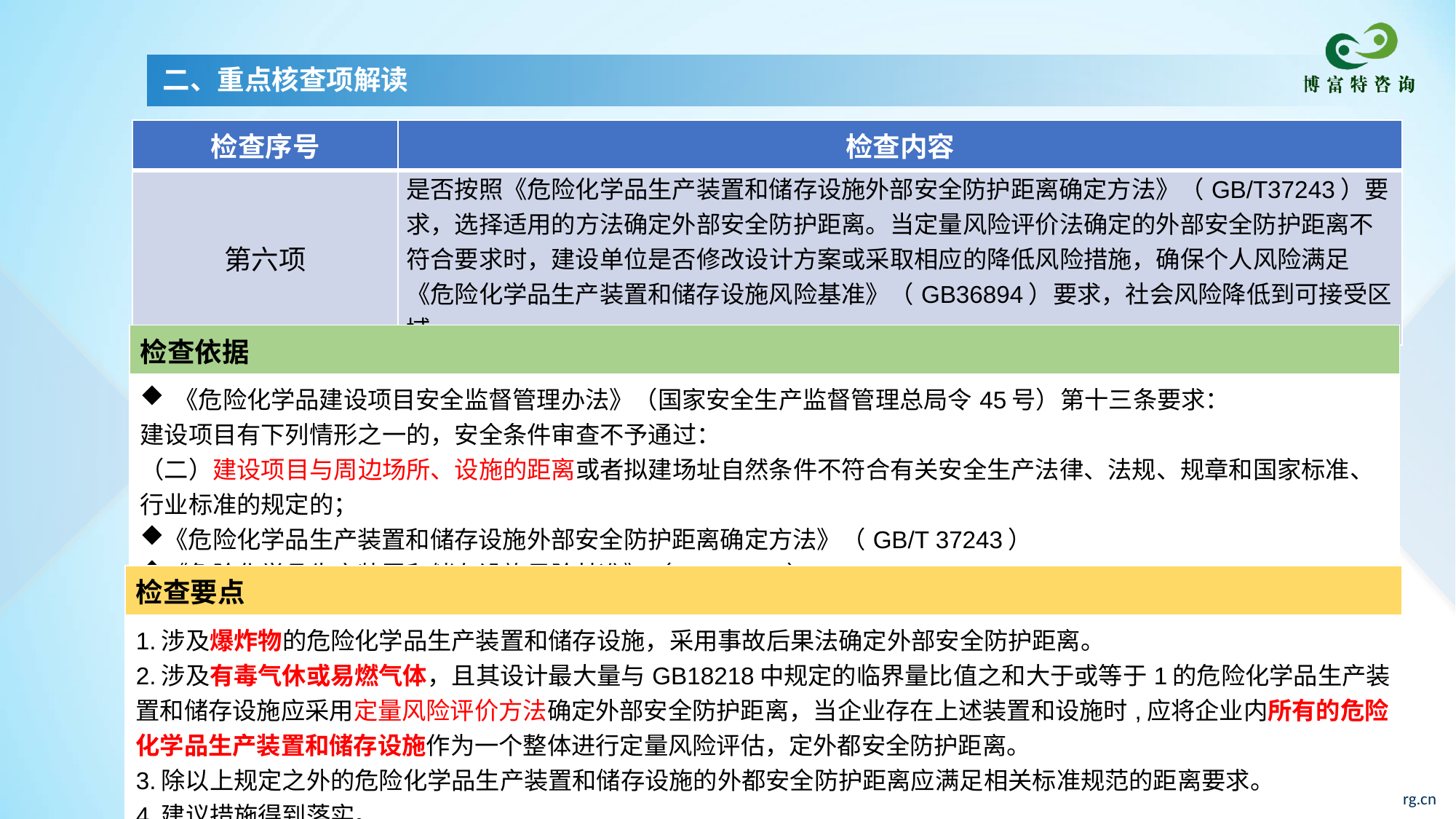

二、重点核查项解读

| 检查序号 | 检查内容 |
| --- | --- |
| 第六项 | 是否按照《危险化学品生产装置和储存设施外部安全防护距离确定方法》（GB/T37243）要求，选择适用的方法确定外部安全防护距离。当定量风险评价法确定的外部安全防护距离不符合要求时，建设单位是否修改设计方案或采取相应的降低风险措施，确保个人风险满足《危险化学品生产装置和储存设施风险基准》（GB36894）要求，社会风险降低到可接受区域。 |
| 检查依据 |
| --- |
| 《危险化学品建设项目安全监督管理办法》（国家安全生产监督管理总局令45号）第十三条要求： 建设项目有下列情形之一的，安全条件审查不予通过： （二）建设项目与周边场所、设施的距离或者拟建场址自然条件不符合有关安全生产法律、法规、规章和国家标准、行业标准的规定的； 《危险化学品生产装置和储存设施外部安全防护距离确定方法》（GB/T 37243） 《危险化学品生产装置和储存设施风险基准》（GB36894） |
| 检查要点 |
| --- |
| 1.涉及爆炸物的危险化学品生产装置和储存设施，采用事故后果法确定外部安全防护距离。 2.涉及有毒气休或易燃气体，且其设计最大量与GB18218中规定的临界量比值之和大于或等于1的危险化学品生产装置和储存设施应采用定量风险评价方法确定外部安全防护距离，当企业存在上述装置和设施时,应将企业内所有的危险化学品生产装置和储存设施作为一个整体进行定量风险评估，定外都安全防护距离。 3.除以上规定之外的危险化学品生产装置和储存设施的外都安全防护距离应满足相关标准规范的距离要求。 4.建议措施得到落实。 |